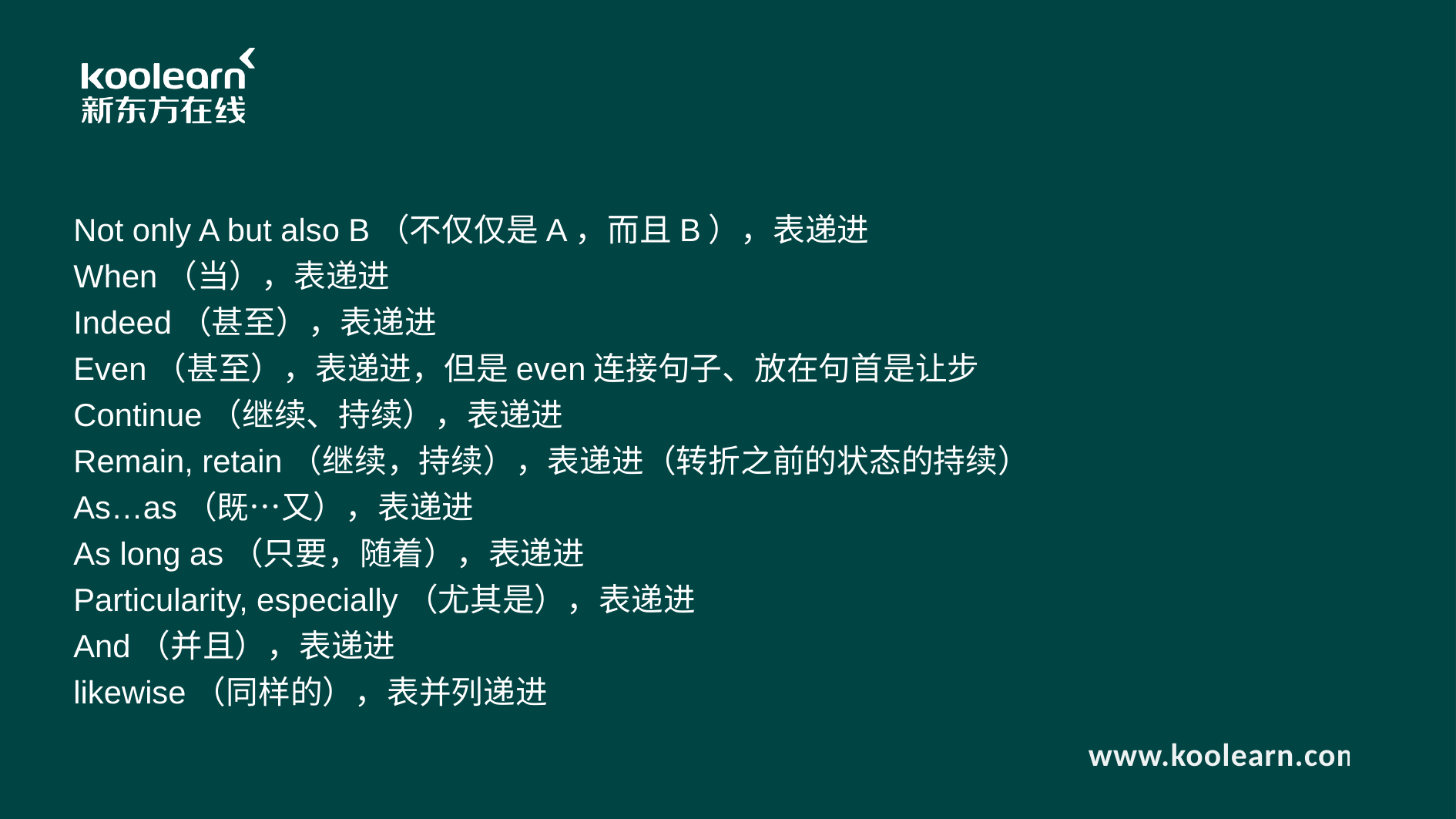

Not only A but also B（不仅仅是A，而且B），表递进
When（当），表递进
Indeed（甚至），表递进
Even（甚至），表递进，但是even连接句子、放在句首是让步
Continue（继续、持续），表递进
Remain, retain（继续，持续），表递进（转折之前的状态的持续）
As…as（既…又），表递进
As long as（只要，随着），表递进
Particularity, especially（尤其是），表递进
And（并且），表递进
likewise（同样的），表并列递进